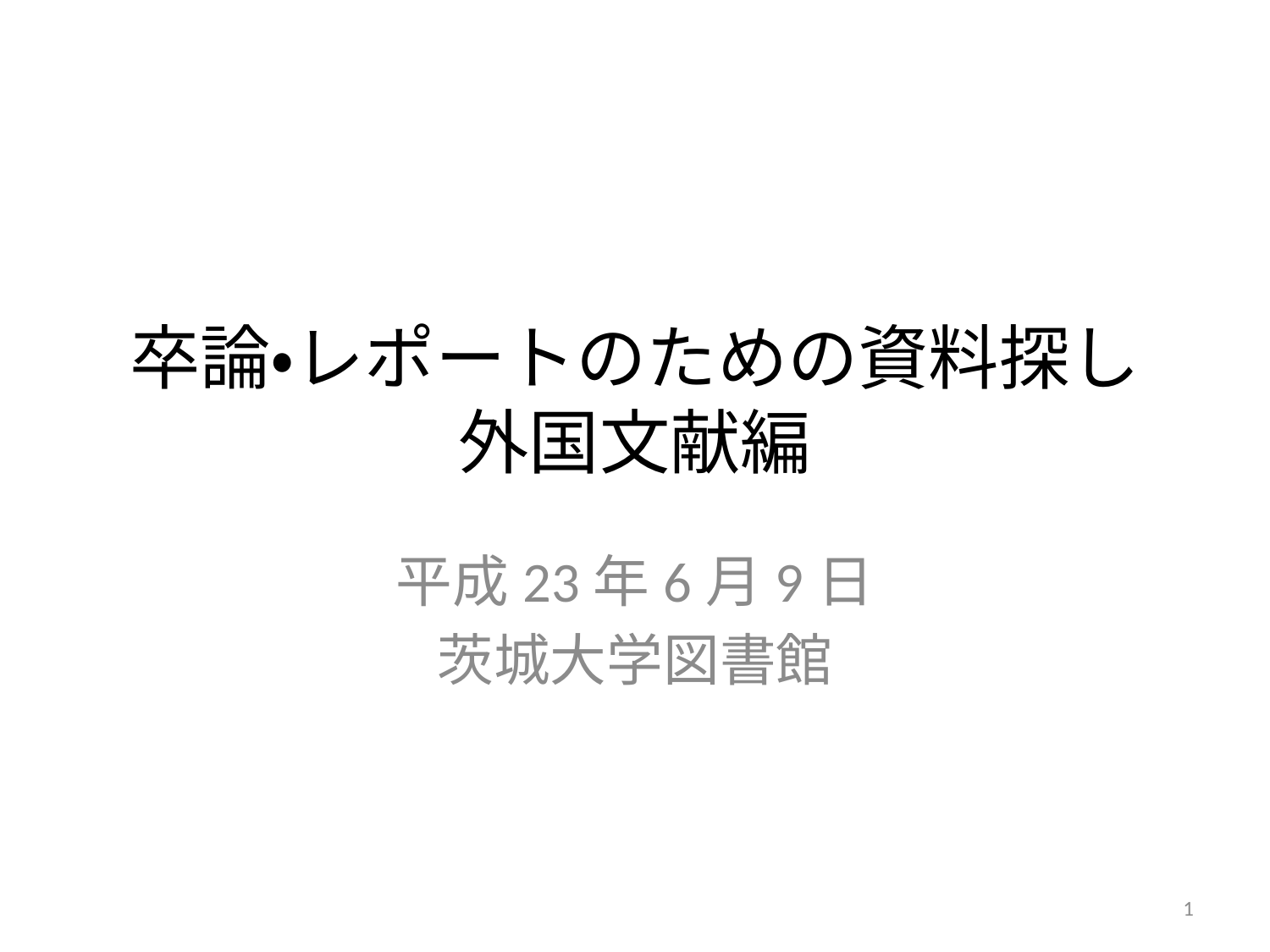

# 卒論・レポートのための資料探し 外国文献編
平成23年6月9日
茨城大学図書館
1